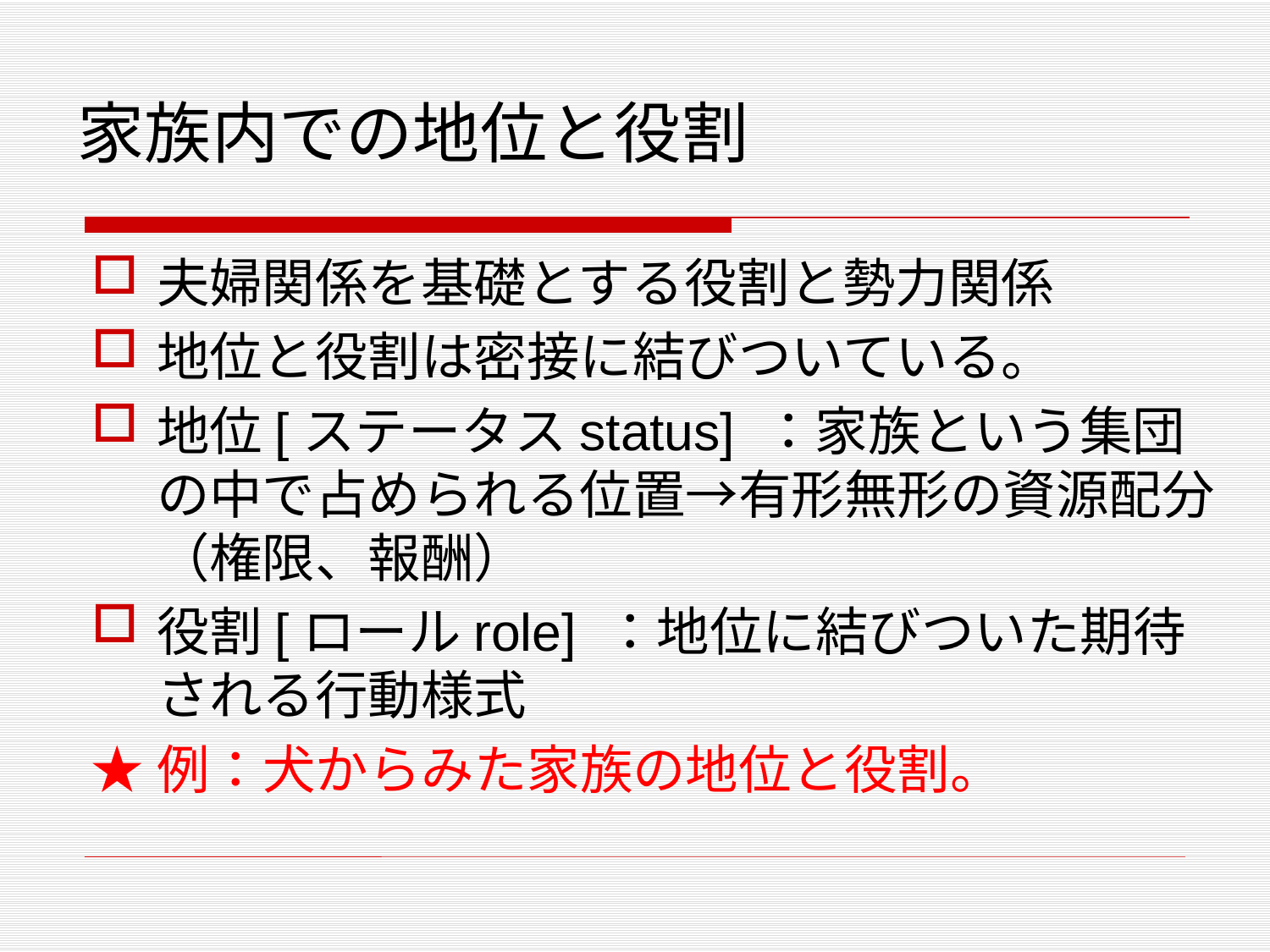

# 家族内での地位と役割
夫婦関係を基礎とする役割と勢力関係
地位と役割は密接に結びついている。
地位[ステータスstatus] ：家族という集団の中で占められる位置→有形無形の資源配分（権限、報酬）
役割[ロールrole] ：地位に結びついた期待される行動様式
★例：犬からみた家族の地位と役割。